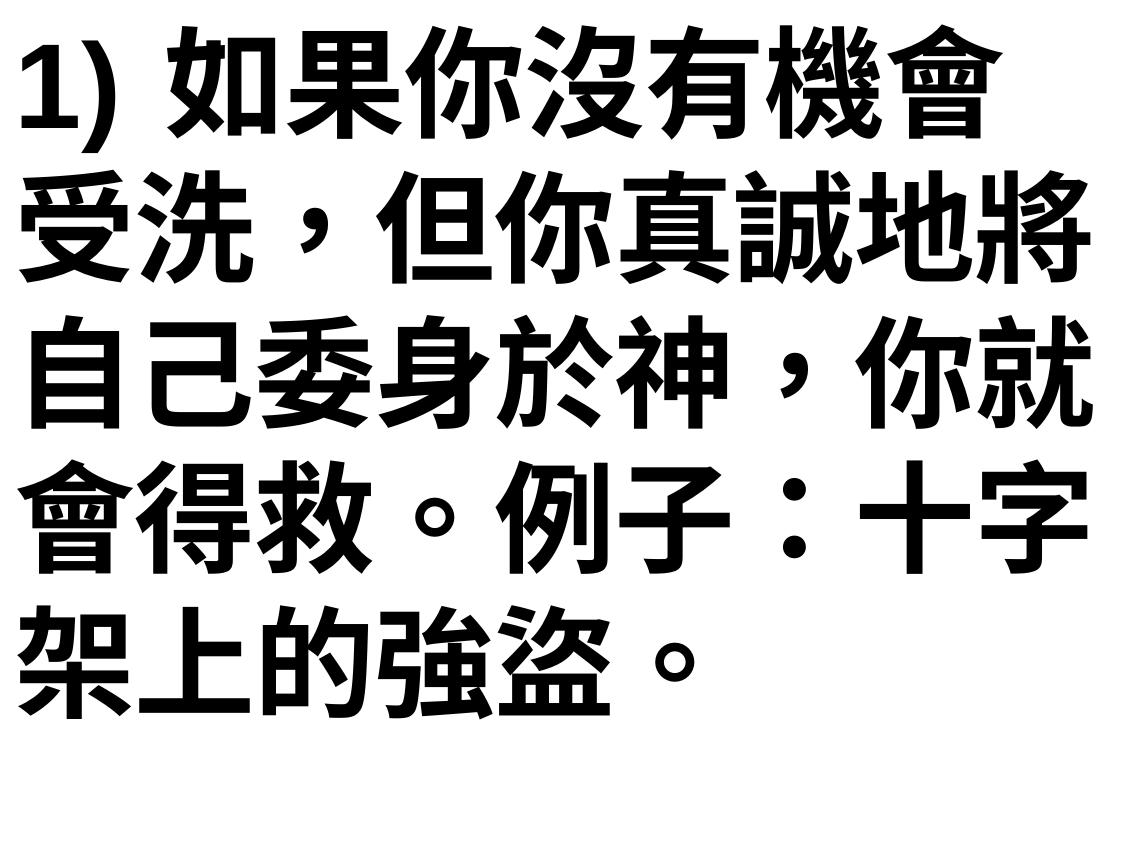

1)	如果你沒有機會受洗，但你真誠地將自己委身於神，你就會得救。例子：十字架上的強盜。